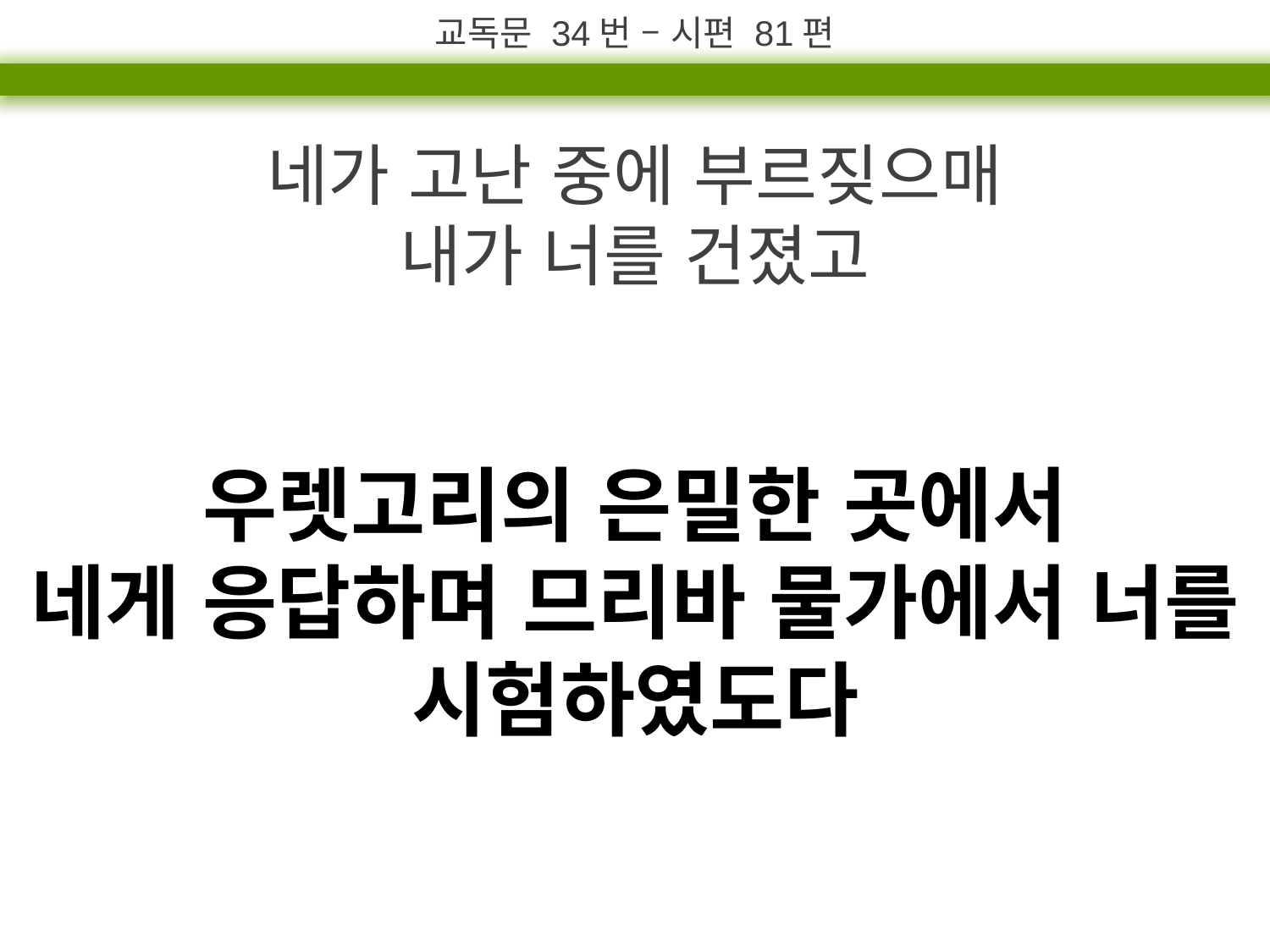

교독문 34번 – 시편 81편

네가 고난 중에 부르짖으매
내가 너를 건졌고
우렛고리의 은밀한 곳에서
네게 응답하며 므리바 물가에서 너를 시험하였도다